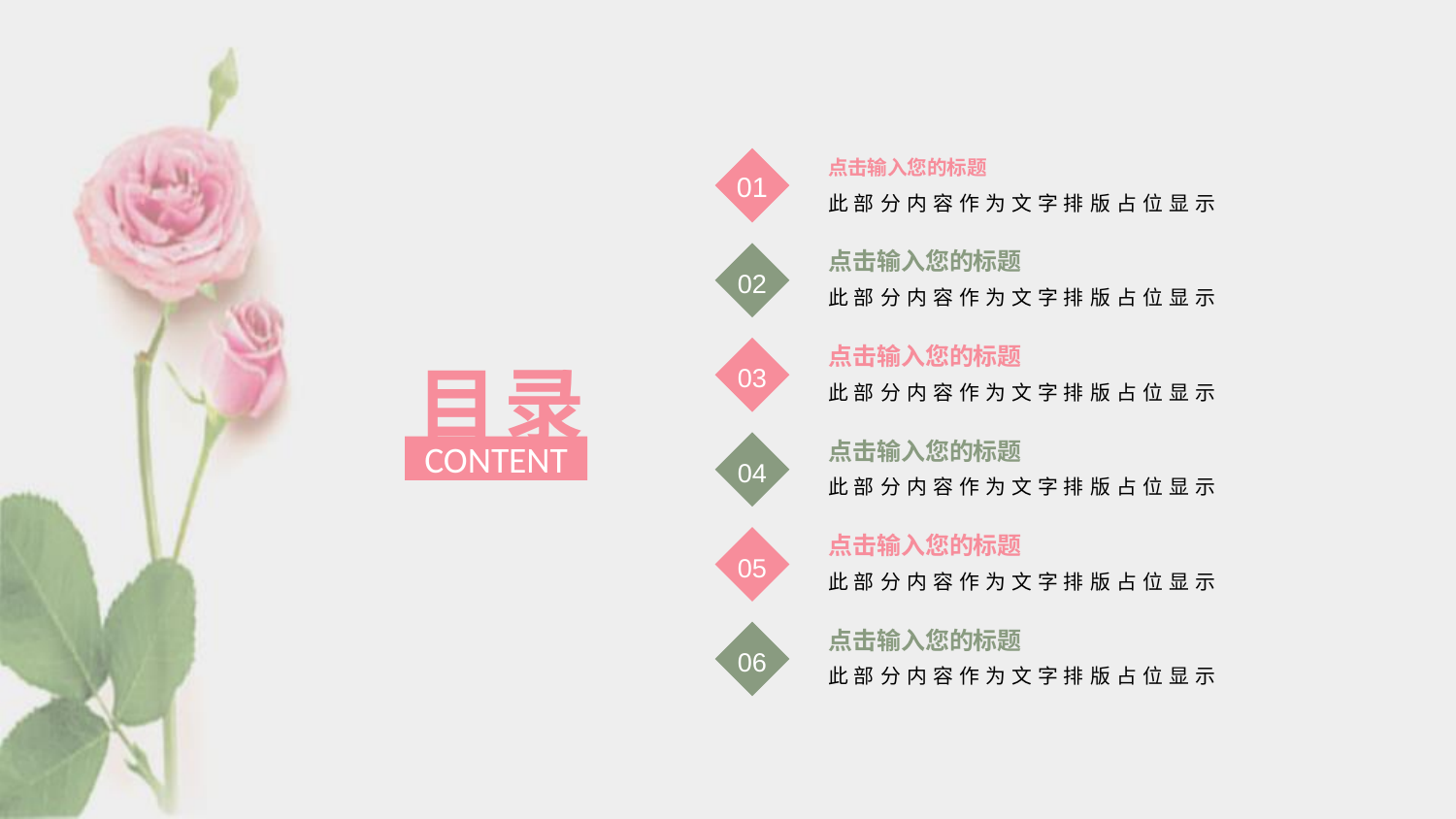

01
点击输入您的标题
此部分内容作为文字排版占位显示
02
点击输入您的标题
此部分内容作为文字排版占位显示
03
点击输入您的标题
此部分内容作为文字排版占位显示
目录
04
点击输入您的标题
此部分内容作为文字排版占位显示
CONTENT
05
点击输入您的标题
此部分内容作为文字排版占位显示
06
点击输入您的标题
此部分内容作为文字排版占位显示